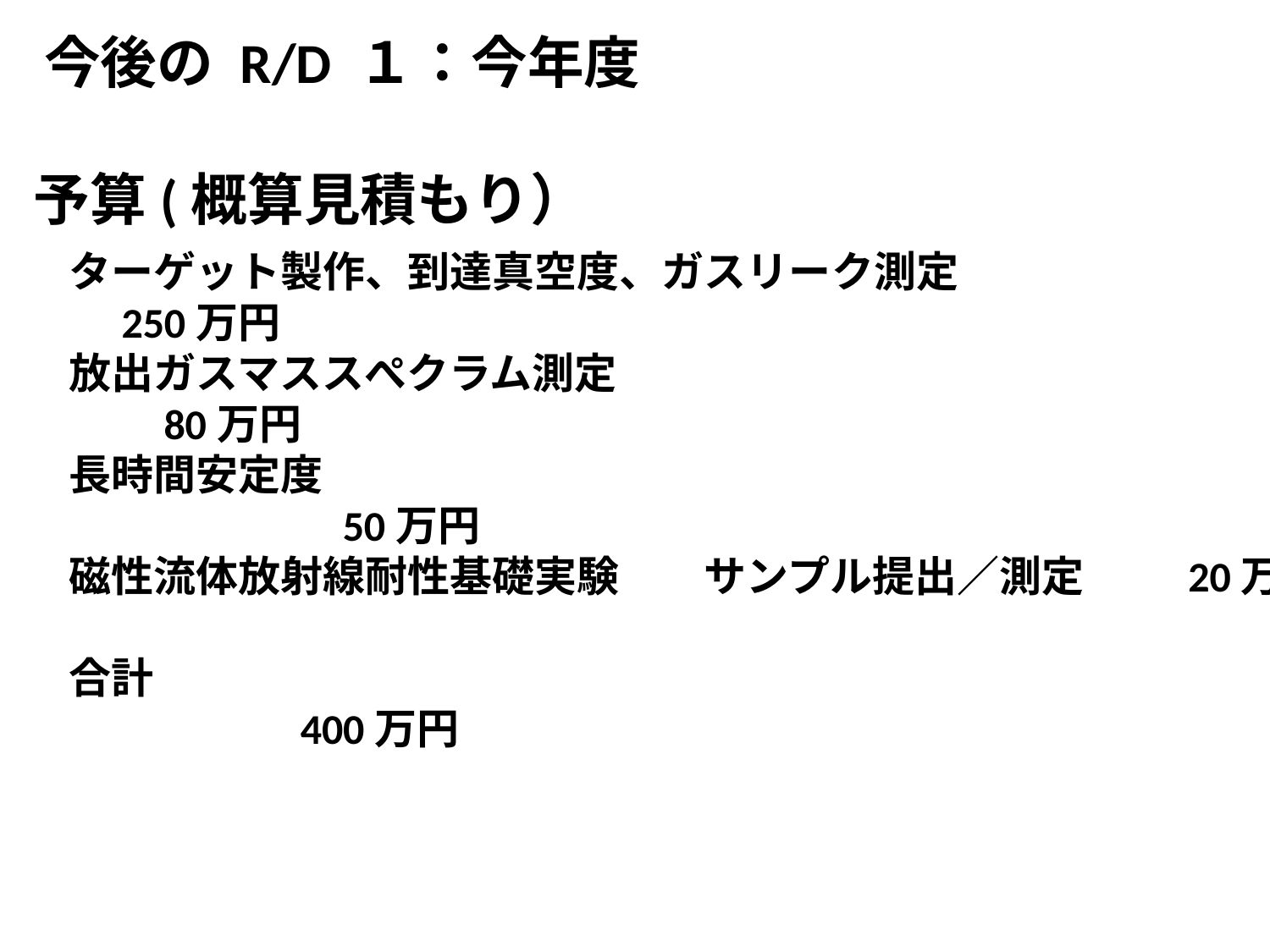

今後の R/D １：今年度
予算(概算見積もり）
ターゲット製作、到達真空度、ガスリーク測定	　　　　　　　250万円
放出ガスマススぺクラム測定	　　　　　　　　　　　　　　　　　80万円
長時間安定度			　　　　　　　　　　　　　　　　　　　　　 50万円
磁性流体放射線耐性基礎実験　　サンプル提出／測定　　 20万円

合計　　　　　　　　　　　　　　　　　　　　　　　　　　　　　　　　　 400万円